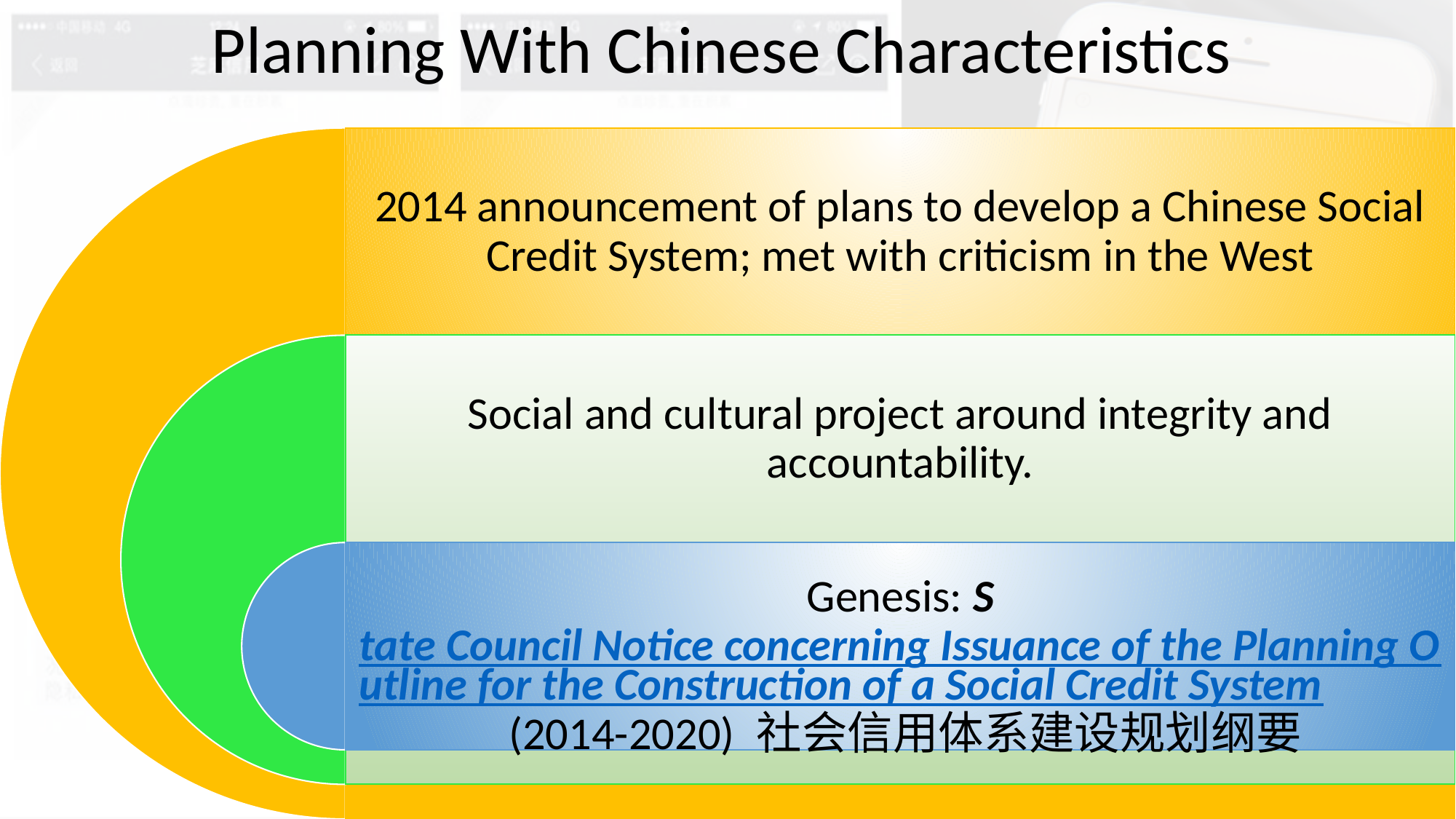

# Planning With Chinese Characteristics
2014 announcement of plans to develop a Chinese Social Credit System; met with criticism in the West
Social and cultural project around integrity and accountability.
Genesis: State Council Notice concerning Issuance of the Planning Outline for the Construction of a Social Credit System (2014-2020) 社会信用体系建设规划纲要